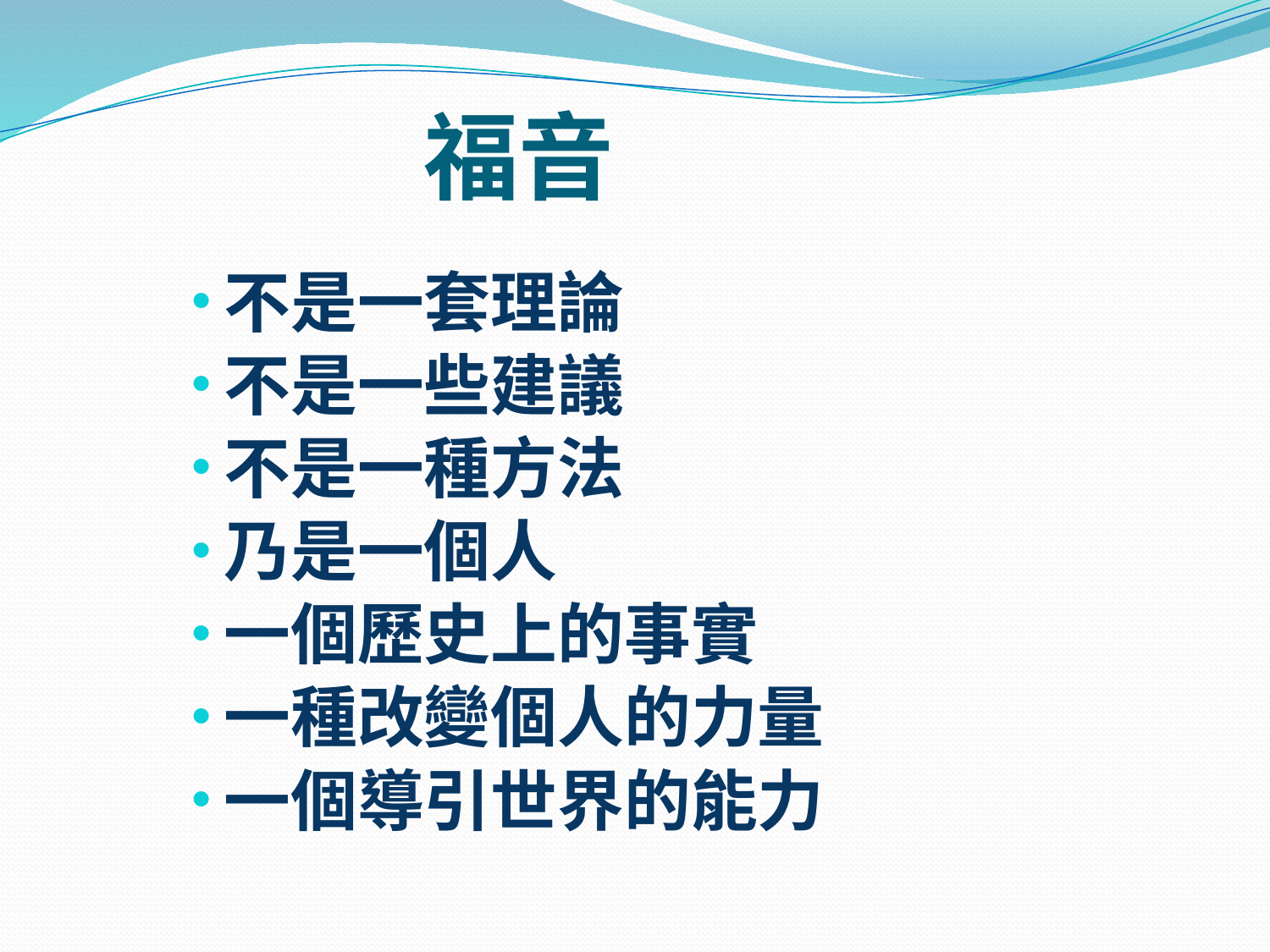

# 福音
不是一套理論
不是一些建議
不是一種方法
乃是一個人
一個歷史上的事實
一種改變個人的力量
一個導引世界的能力